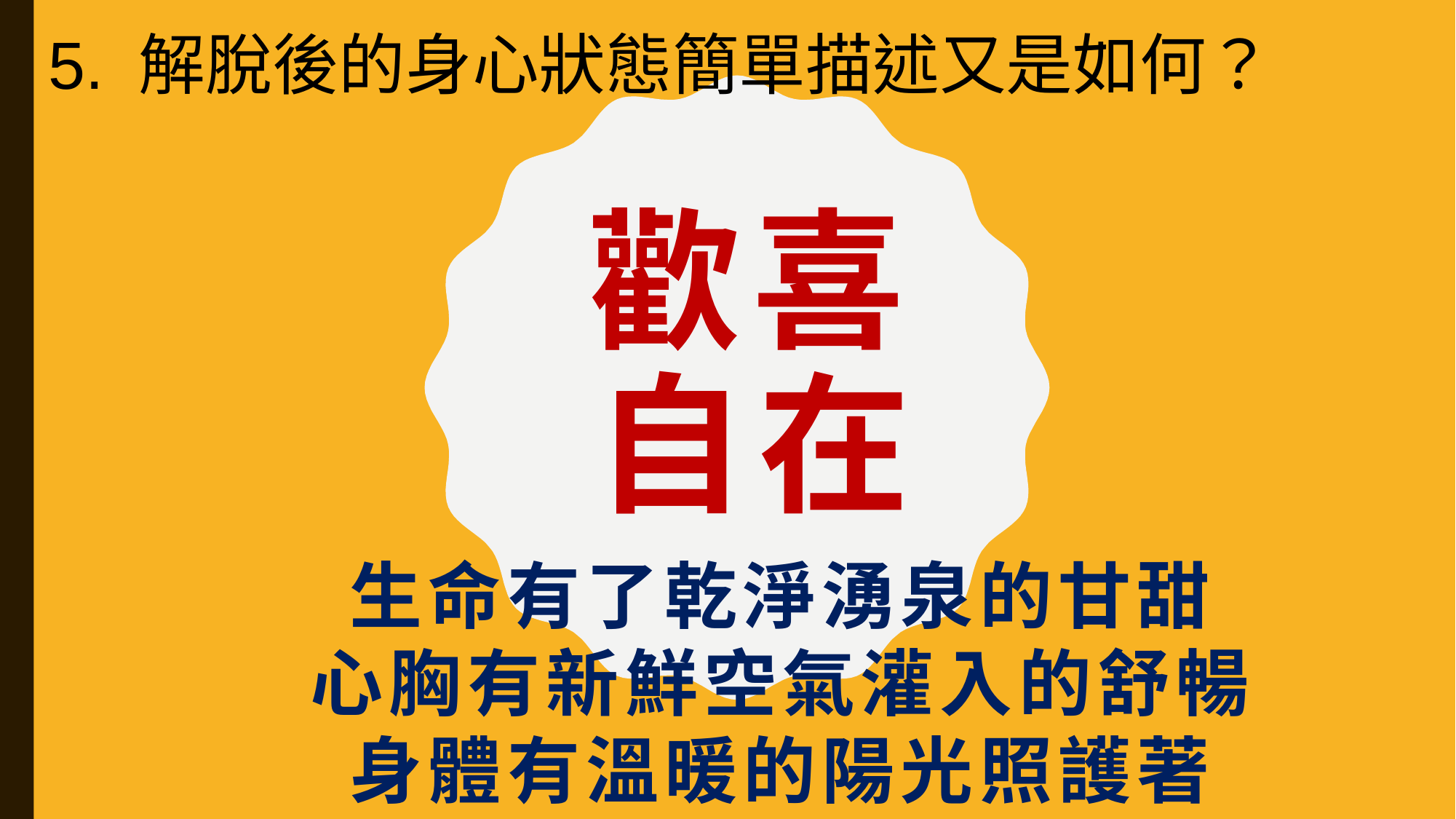

5. 解脫後的身心狀態簡單描述又是如何？
# 歡喜 自在
生命有了乾淨湧泉的甘甜
心胸有新鮮空氣灌入的舒暢
身體有溫暖的陽光照護著